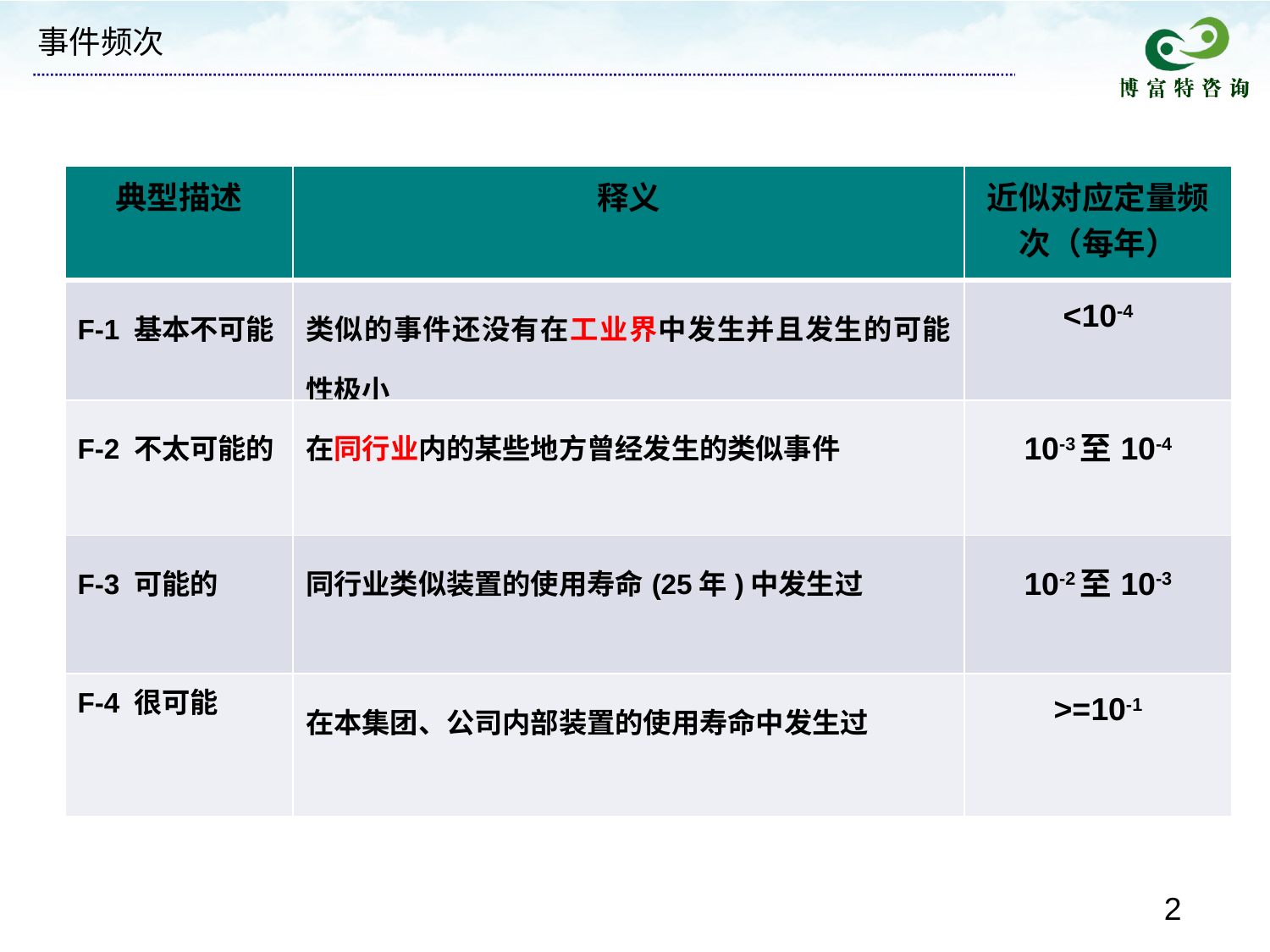

事件频次
| 典型描述 | 释义 | 近似对应定量频次（每年） |
| --- | --- | --- |
| F-1 基本不可能 | 类似的事件还没有在工业界中发生并且发生的可能性极小 | <10-4 |
| F-2 不太可能的 | 在同行业内的某些地方曾经发生的类似事件 | 10-3至10-4 |
| F-3 可能的 | 同行业类似装置的使用寿命(25年)中发生过 | 10-2至10-3 |
| F-4 很可能 | 在本集团、公司内部装置的使用寿命中发生过 | >=10-1 |
2